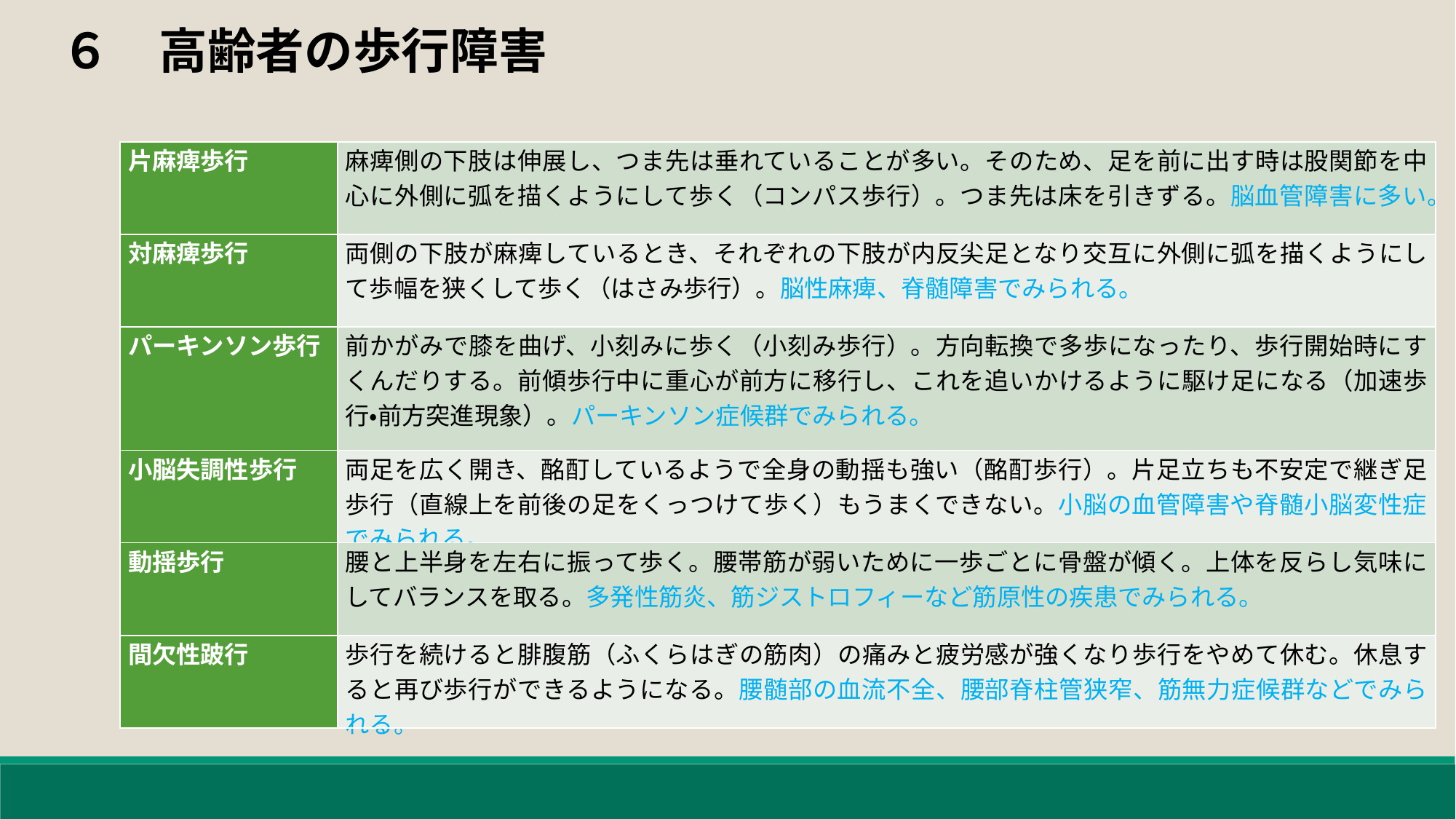

６　高齢者の歩行障害
| 片麻痺歩行 | 麻痺側の下肢は伸展し、つま先は垂れていることが多い。そのため、足を前に出す時は股関節を中心に外側に弧を描くようにして歩く（コンパス歩行）。つま先は床を引きずる。脳血管障害に多い。 |
| --- | --- |
| 対麻痺歩行 | 両側の下肢が麻痺しているとき、それぞれの下肢が内反尖足となり交互に外側に弧を描くようにして歩幅を狭くして歩く（はさみ歩行）。脳性麻痺、脊髄障害でみられる。 |
| パーキンソン歩行 | 前かがみで膝を曲げ、小刻みに歩く（小刻み歩行）。方向転換で多歩になったり、歩行開始時にすくんだりする。前傾歩行中に重心が前方に移行し、これを追いかけるように駆け足になる（加速歩行・前方突進現象）。パーキンソン症候群でみられる。 |
| 小脳失調性歩行 | 両足を広く開き、酩酊しているようで全身の動揺も強い（酩酊歩行）。片足立ちも不安定で継ぎ足歩行（直線上を前後の足をくっつけて歩く）もうまくできない。小脳の血管障害や脊髄小脳変性症でみられる。 |
| 動揺歩行 | 腰と上半身を左右に振って歩く。腰帯筋が弱いために一歩ごとに骨盤が傾く。上体を反らし気味にしてバランスを取る。多発性筋炎、筋ジストロフィーなど筋原性の疾患でみられる。 |
| 間欠性跛行 | 歩行を続けると腓腹筋（ふくらはぎの筋肉）の痛みと疲労感が強くなり歩行をやめて休む。休息すると再び歩行ができるようになる。腰髄部の血流不全、腰部脊柱管狭窄、筋無力症候群などでみられる。 |